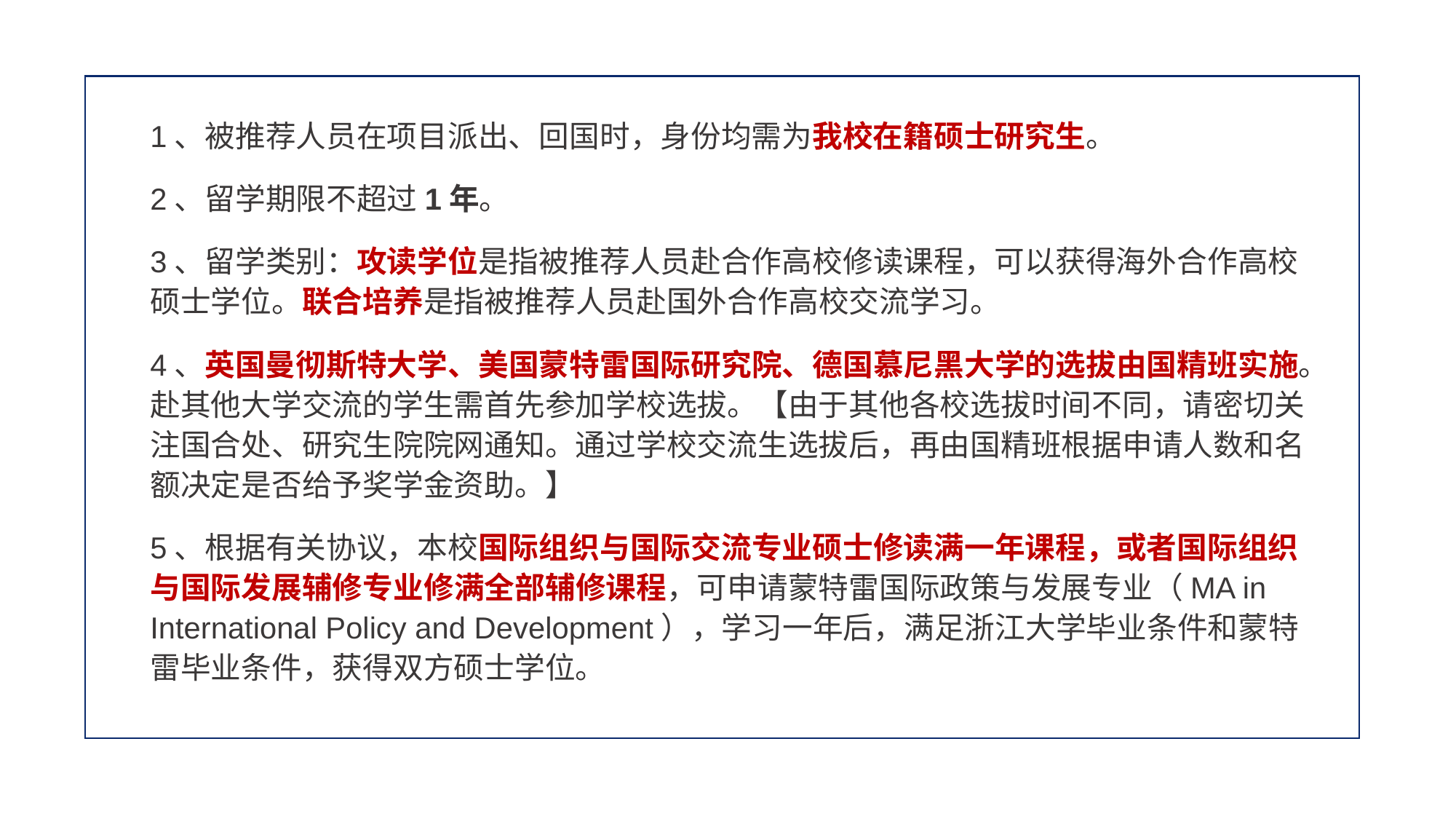

1、被推荐人员在项目派出、回国时，身份均需为我校在籍硕士研究生。
2、留学期限不超过1年。
3、留学类别：攻读学位是指被推荐人员赴合作高校修读课程，可以获得海外合作高校硕士学位。联合培养是指被推荐人员赴国外合作高校交流学习。
4、英国曼彻斯特大学、美国蒙特雷国际研究院、德国慕尼黑大学的选拔由国精班实施。赴其他大学交流的学生需首先参加学校选拔。【由于其他各校选拔时间不同，请密切关注国合处、研究生院院网通知。通过学校交流生选拔后，再由国精班根据申请人数和名额决定是否给予奖学金资助。】
5、根据有关协议，本校国际组织与国际交流专业硕士修读满一年课程，或者国际组织与国际发展辅修专业修满全部辅修课程，可申请蒙特雷国际政策与发展专业（MA in International Policy and Development），学习一年后，满足浙江大学毕业条件和蒙特雷毕业条件，获得双方硕士学位。